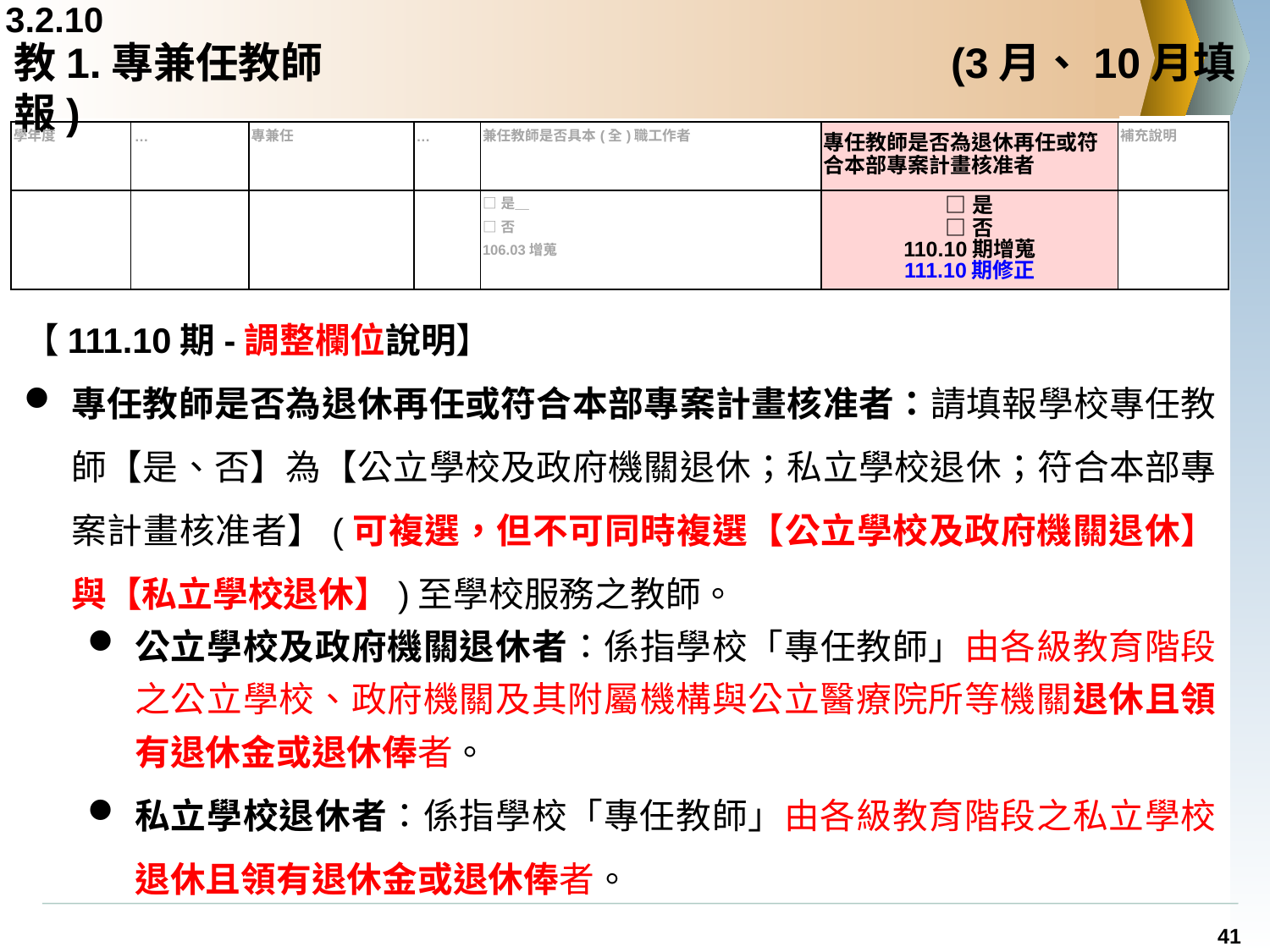

3.2.10
# 教1.專兼任教師			 	          	    (3月、10月填報)
| 學年度 | … | 專兼任 | … | 兼任教師是否具本(全)職工作者 | 專任教師是否為退休再任或符合本部專案計畫核准者 | 補充說明 |
| --- | --- | --- | --- | --- | --- | --- |
|  |  |  |  | □是＿ □否 106.03增蒐 | □是 □否 110.10期增蒐 111.10期修正 |  |
【111.10期-調整欄位說明】
專任教師是否為退休再任或符合本部專案計畫核准者：請填報學校專任教師【是、否】為【公立學校及政府機關退休；私立學校退休；符合本部專案計畫核准者】(可複選，但不可同時複選【公立學校及政府機關退休】與【私立學校退休】)至學校服務之教師。
公立學校及政府機關退休者：係指學校「專任教師」由各級教育階段之公立學校、政府機關及其附屬機構與公立醫療院所等機關退休且領有退休金或退休俸者。
私立學校退休者：係指學校「專任教師」由各級教育階段之私立學校退休且領有退休金或退休俸者。